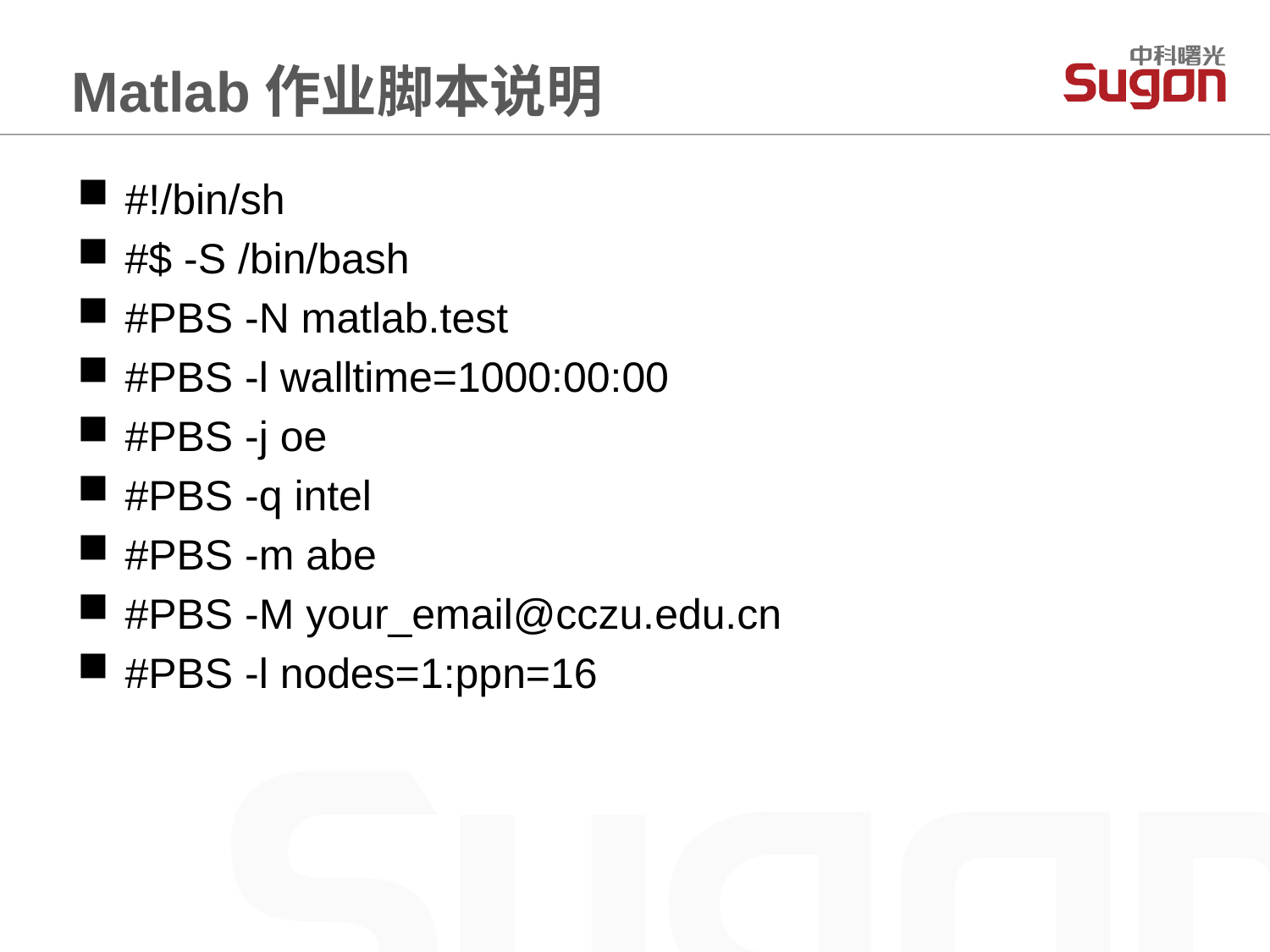

Matlab作业脚本说明
#!/bin/sh
#$ -S /bin/bash
#PBS -N matlab.test
#PBS -l walltime=1000:00:00
#PBS -j oe
#PBS -q intel
#PBS -m abe
#PBS -M your_email@cczu.edu.cn
#PBS -l nodes=1:ppn=16